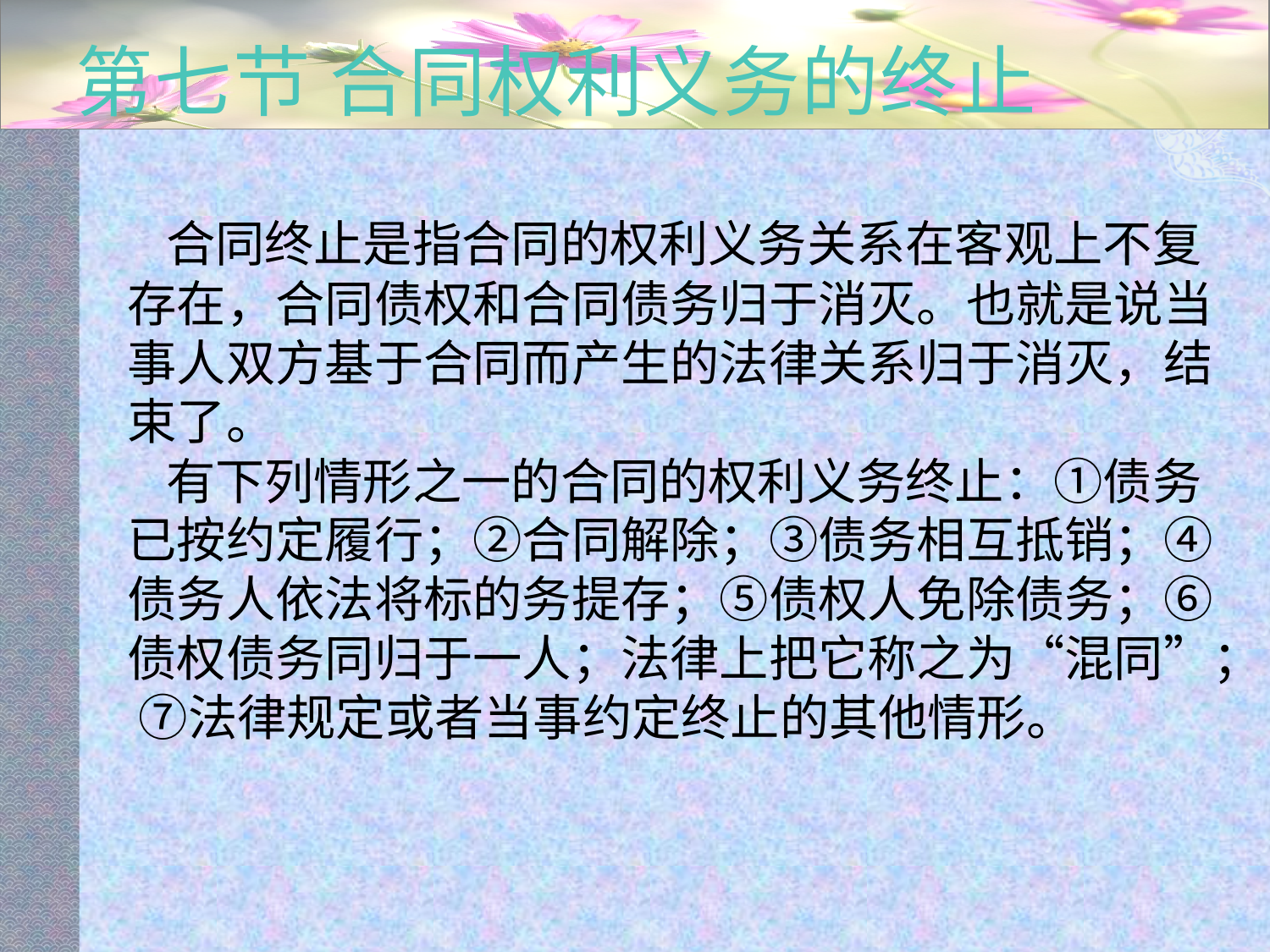

# 第七节 合同权利义务的终止

合同终止是指合同的权利义务关系在客观上不复存在，合同债权和合同债务归于消灭。也就是说当事人双方基于合同而产生的法律关系归于消灭，结束了。
有下列情形之一的合同的权利义务终止：①债务已按约定履行；②合同解除；③债务相互抵销；④债务人依法将标的务提存；⑤债权人免除债务；⑥债权债务同归于一人；法律上把它称之为“混同”； ⑦法律规定或者当事约定终止的其他情形。